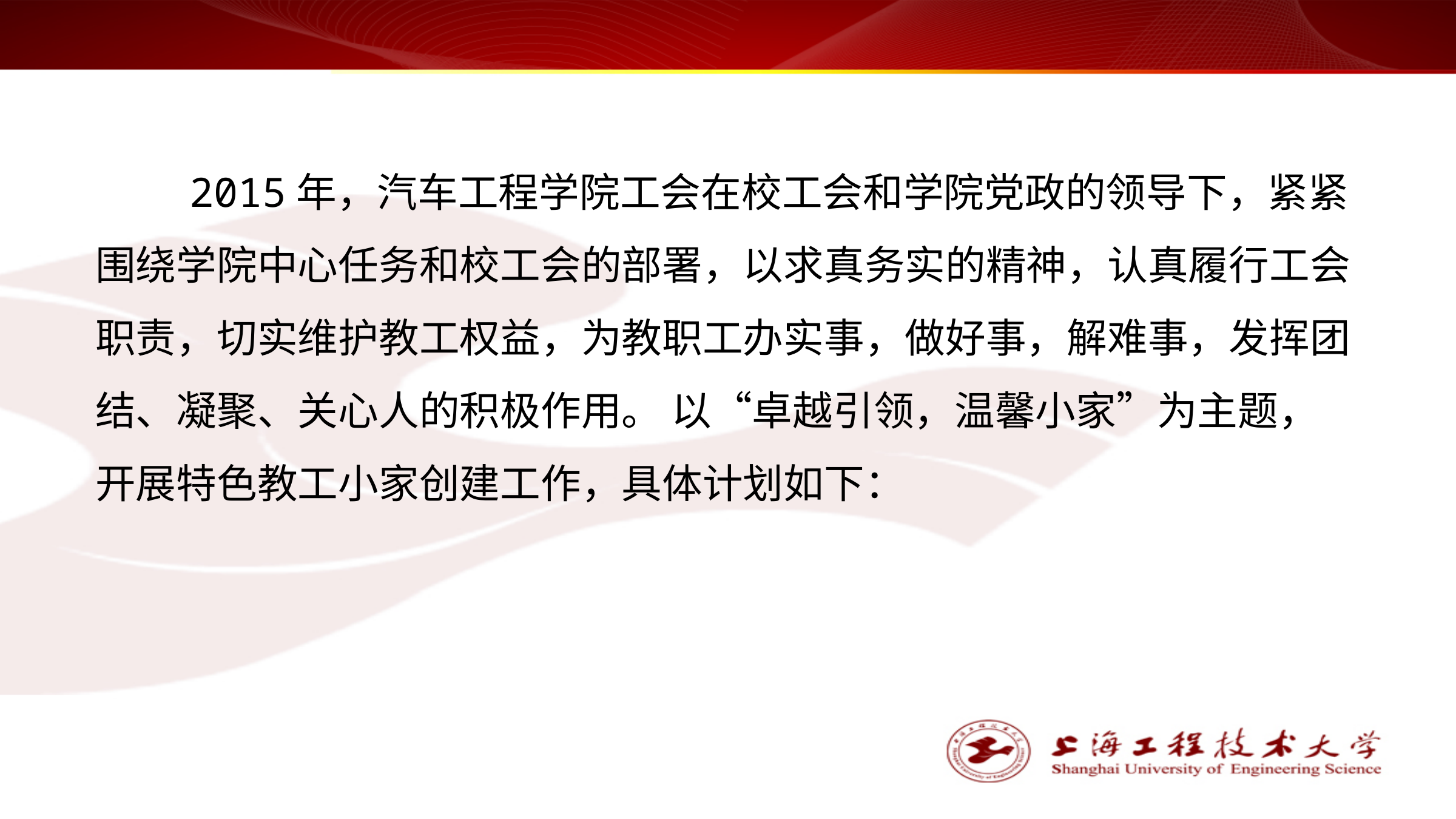

2015年，汽车工程学院工会在校工会和学院党政的领导下，紧紧围绕学院中心任务和校工会的部署，以求真务实的精神，认真履行工会职责，切实维护教工权益，为教职工办实事，做好事，解难事，发挥团结、凝聚、关心人的积极作用。 以“卓越引领，温馨小家”为主题，开展特色教工小家创建工作，具体计划如下：